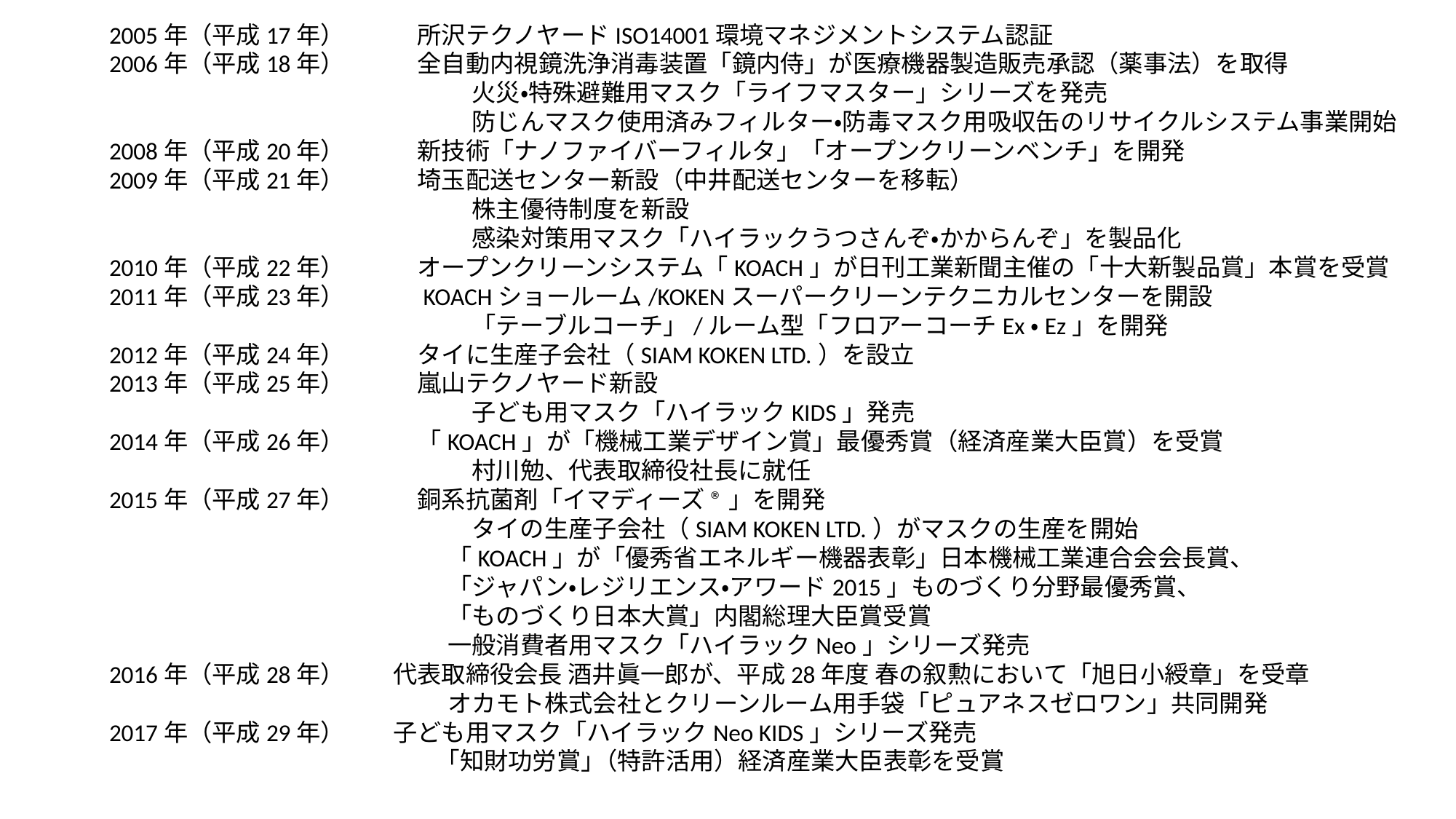

2005年（平成17年）　　　所沢テクノヤードISO14001環境マネジメントシステム認証
2006年（平成18年）　　　全自動内視鏡洗浄消毒装置「鏡内侍」が医療機器製造販売承認（薬事法）を取得
　　　　　　　　　　　　　　　火災・特殊避難用マスク「ライフマスター」シリーズを発売
　　　　　　　　　　　　　　　防じんマスク使用済みフィルター・防毒マスク用吸収缶のリサイクルシステム事業開始
2008年（平成20年）　　　新技術「ナノファイバーフィルタ」「オープンクリーンベンチ」を開発
2009年（平成21年）　　　埼玉配送センター新設（中井配送センターを移転）
　　　　　　　　　　　　　　　株主優待制度を新設
　　　　　　　　　　　　　　　感染対策用マスク「ハイラックうつさんぞ・かからんぞ」を製品化
2010年（平成22年）　　　オープンクリーンシステム「KOACH」が日刊工業新聞主催の「十大新製品賞」本賞を受賞
2011年（平成23年）　　　KOACHショールーム/KOKENスーパークリーンテクニカルセンターを開設
　　　　　　　　　　　　　　　「テーブルコーチ」/ルーム型「フロアーコーチEx・Ez」を開発
2012年（平成24年）　　　タイに生産子会社（SIAM KOKEN LTD.）を設立
2013年（平成25年）　　　嵐山テクノヤード新設
　　　　　　　　　　　　　　　子ども用マスク「ハイラックKIDS」発売
2014年（平成26年）　　　「KOACH」が「機械工業デザイン賞」最優秀賞（経済産業大臣賞）を受賞
　　　　　　　　　　　　　　　村川勉、代表取締役社長に就任
2015年（平成27年）　　　銅系抗菌剤「イマディーズ®」を開発
　　　　　　　　　　　　　　　タイの生産子会社（SIAM KOKEN LTD.）がマスクの生産を開始
　　　　　　　　　　　　　　「KOACH」が「優秀省エネルギー機器表彰」日本機械工業連合会会長賞、
　　　　　　　　　　　　　　「ジャパン・レジリエンス・アワード2015」ものづくり分野最優秀賞、
　　　　　　　　　　　　　　「ものづくり日本大賞」内閣総理大臣賞受賞
　　　　　　　　　　　　　　一般消費者用マスク「ハイラックNeo」シリーズ発売
2016年（平成28年）　　代表取締役会長 酒井眞一郎が、平成28年度 春の叙勲において「旭日小綬章」を受章
　　　　　　　　　　　　　　オカモト株式会社とクリーンルーム用手袋「ピュアネスゼロワン」共同開発
2017年（平成29年）　　子ども用マスク「ハイラックNeo KIDS」シリーズ発売
　　　　　　　　　　　　　　｢知財功労賞｣（特許活用）経済産業大臣表彰を受賞